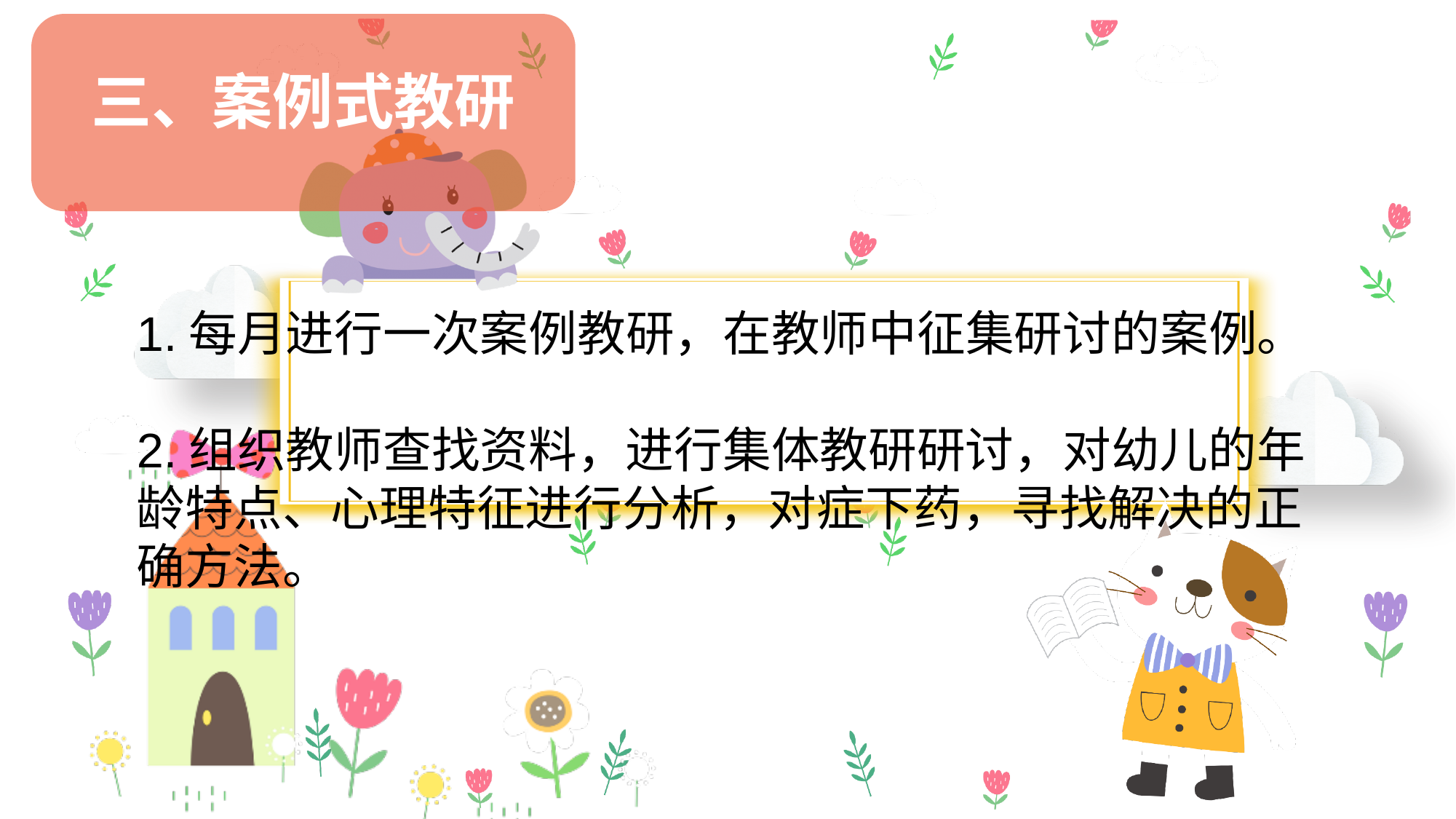

三、案例式教研

1.每月进行一次案例教研，在教师中征集研讨的案例。

2.组织教师查找资料，进行集体教研研讨，对幼儿的年龄特点、心理特征进行分析，对症下药，寻找解决的正确方法。